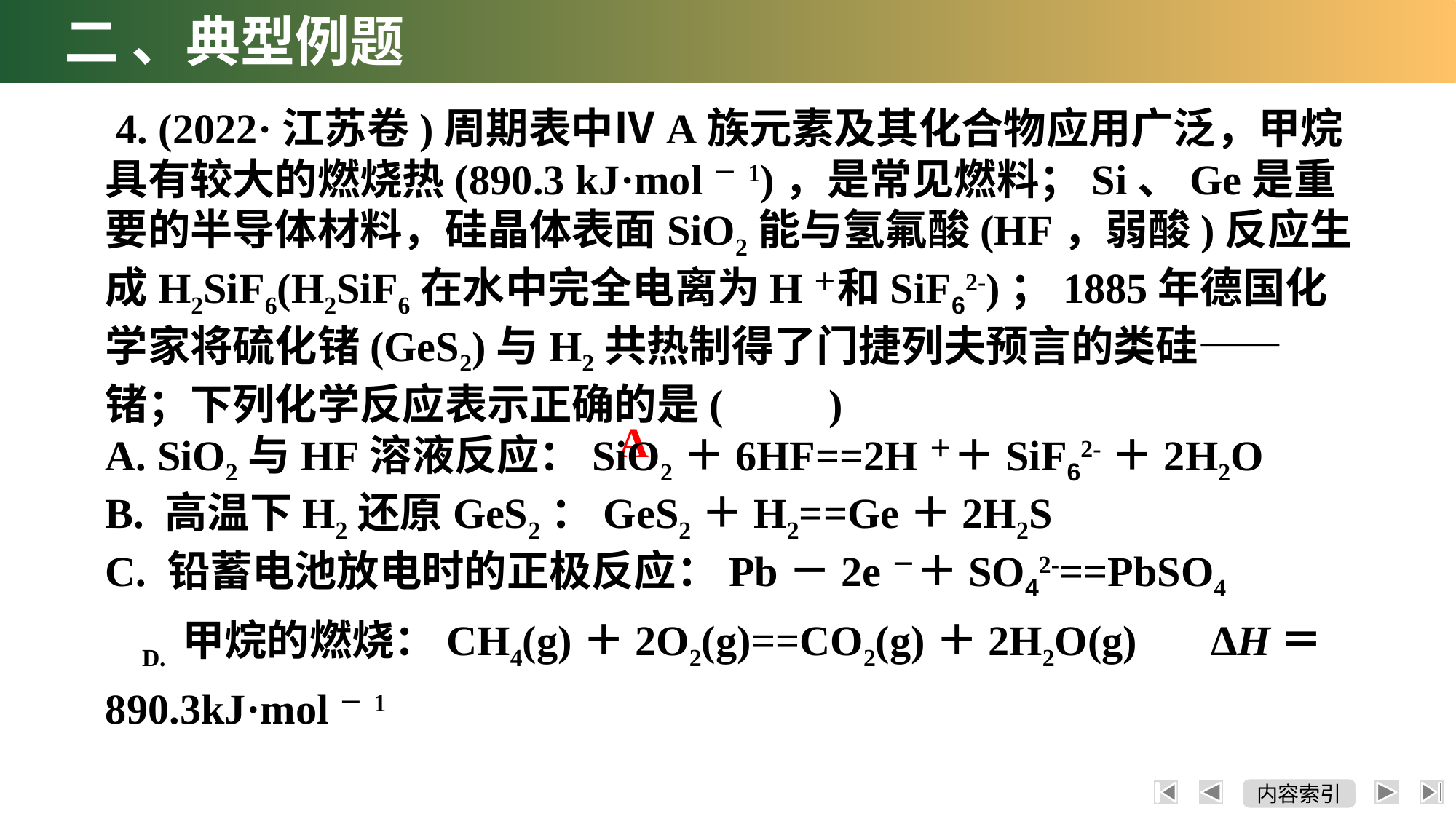

# 二 、典型例题

 4. (2022·江苏卷)周期表中ⅣA族元素及其化合物应用广泛，甲烷具有较大的燃烧热(890.3 kJ·mol－1)，是常见燃料；Si、Ge是重要的半导体材料，硅晶体表面SiO2能与氢氟酸(HF，弱酸)反应生成H2SiF6(H2SiF6在水中完全电离为H＋和SiF62-)；1885年德国化学家将硫化锗(GeS2)与H2共热制得了门捷列夫预言的类硅——锗；下列化学反应表示正确的是(　　)A. SiO2与HF溶液反应：SiO2＋6HF==2H＋＋SiF62-＋2H2OB. 高温下H2还原GeS2：GeS2＋H2==Ge＋2H2S　C. 铅蓄电池放电时的正极反应：Pb－2e－＋SO42-==PbSO4D. 甲烷的燃烧：CH4(g)＋2O2(g)==CO2(g)＋2H2O(g) 　ΔH＝890.3kJ·mol－1
A